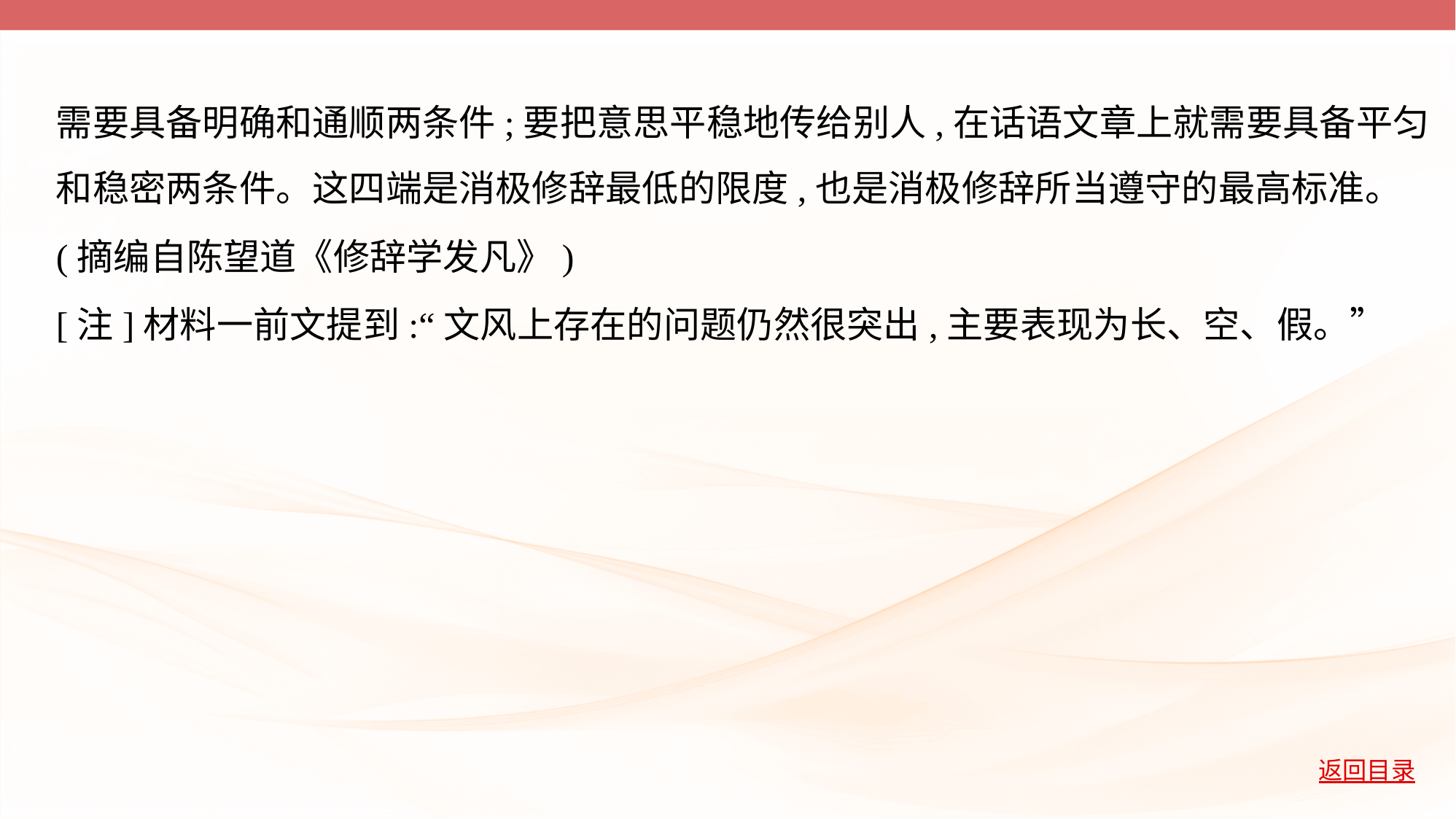

需要具备明确和通顺两条件;要把意思平稳地传给别人,在话语文章上就需要具备平匀
和稳密两条件。这四端是消极修辞最低的限度,也是消极修辞所当遵守的最高标准。
(摘编自陈望道《修辞学发凡》)
[注]材料一前文提到:“文风上存在的问题仍然很突出,主要表现为长、空、假。”